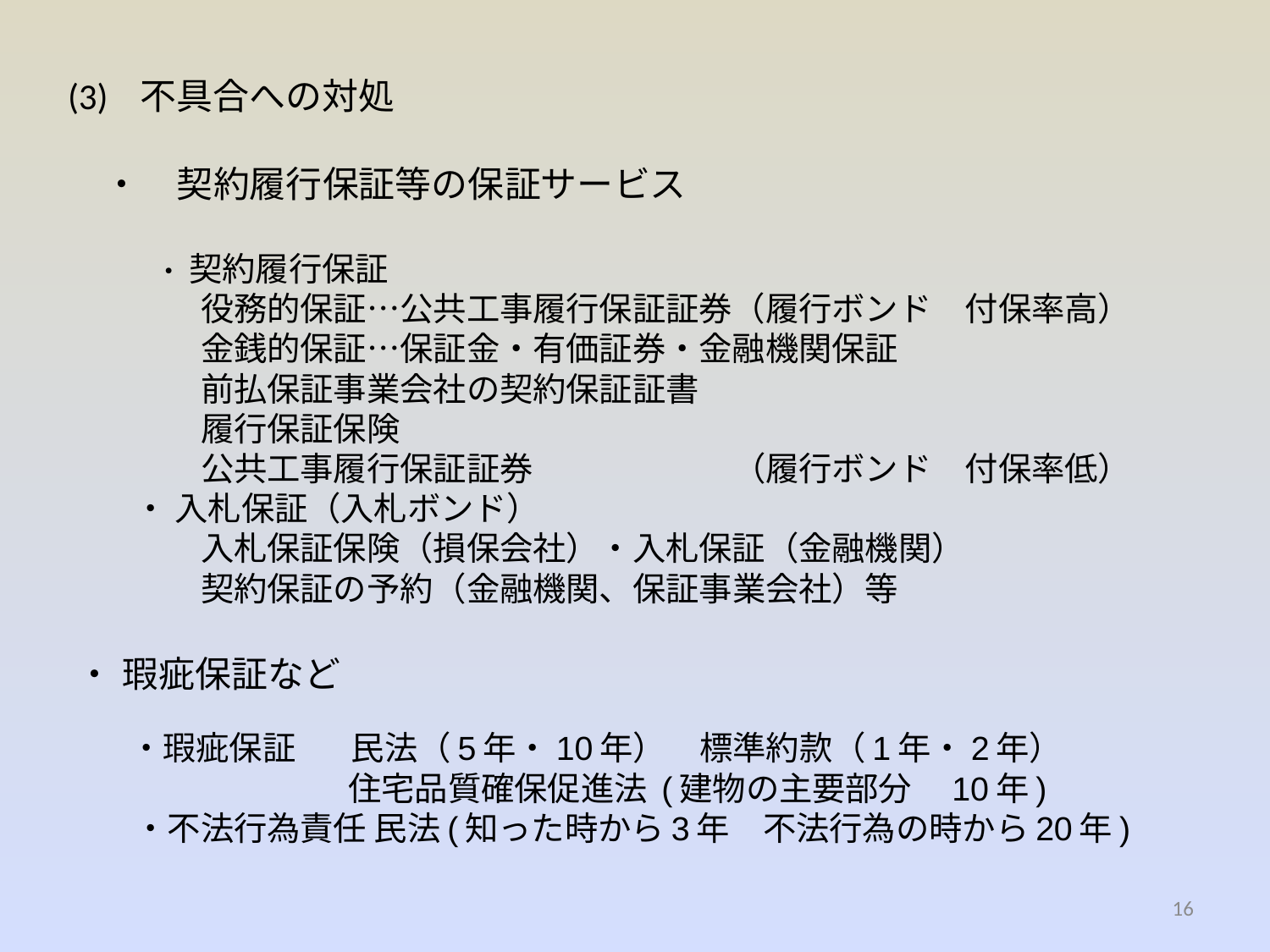

# (3)   不具合への対処 　・　契約履行保証等の保証サービス 　　　・ 契約履行保証 　　　　役務的保証…公共工事履行保証証券（履行ボンド　付保率高） 　　　　金銭的保証…保証金・有価証券・金融機関保証 　　　　前払保証事業会社の契約保証証書 　　　　履行保証保険 　　　　公共工事履行保証証券　　　　　　（履行ボンド　付保率低） 　　・ 入札保証（入札ボンド） 　　　　入札保証保険（損保会社）・入札保証（金融機関） 　　　　契約保証の予約（金融機関、保証事業会社）等 ・ 瑕疵保証など 　　 ・瑕疵保証  　 民法（5年・10年）　標準約款（1年・2年） 　　　　　　　　  住宅品質確保促進法 (建物の主要部分　10年) 　　・不法行為責任 民法(知った時から3年　不法行為の時から20年)
16